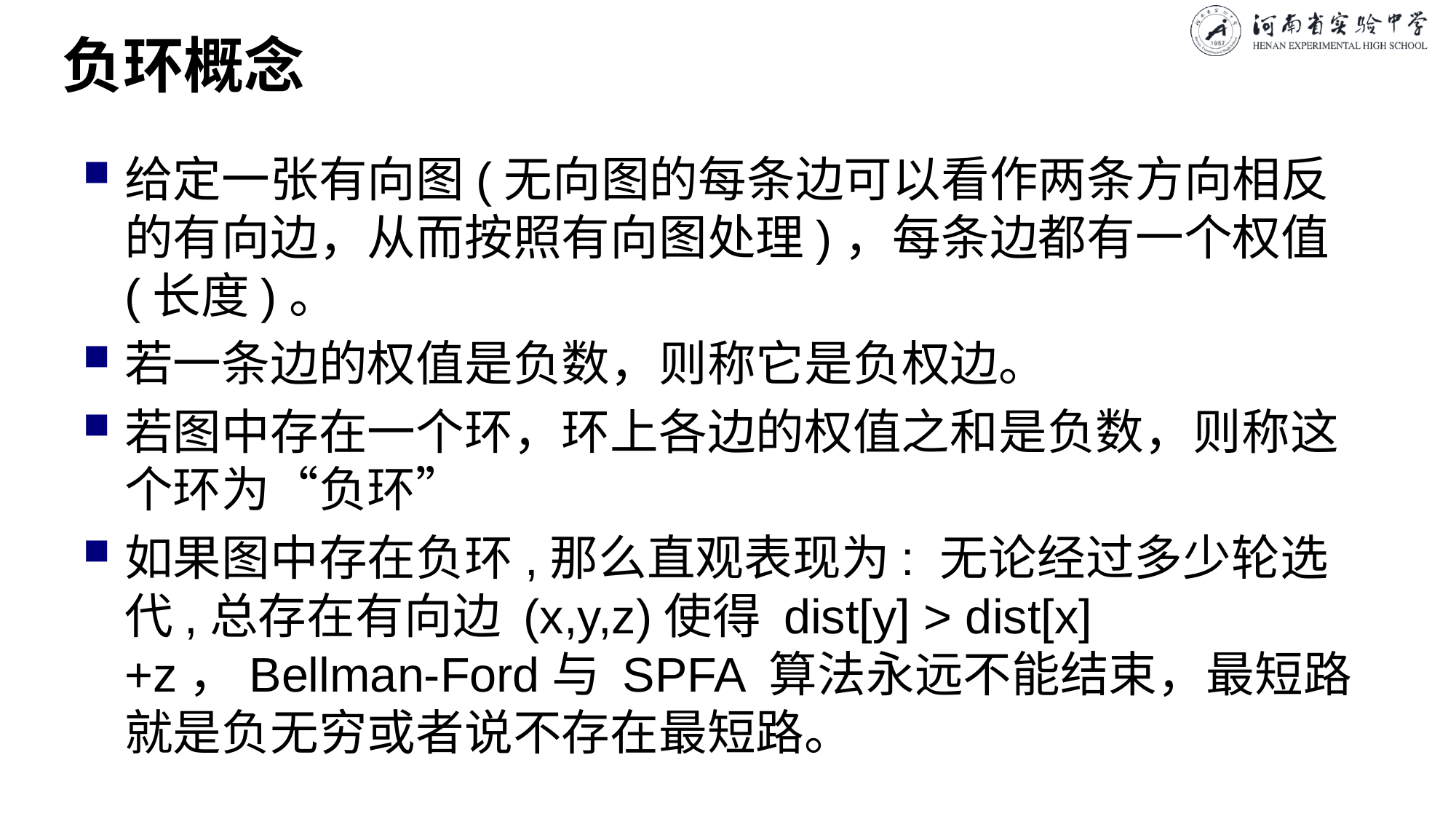

# 负环概念
给定一张有向图(无向图的每条边可以看作两条方向相反的有向边，从而按照有向图处理)，每条边都有一个权值(长度)。
若一条边的权值是负数，则称它是负权边。
若图中存在一个环，环上各边的权值之和是负数，则称这个环为“负环”
如果图中存在负环,那么直观表现为: 无论经过多少轮选代,总存在有向边 (x,y,z)使得 dist[y] > dist[x]+z，Bellman-Ford与 SPFA 算法永远不能结束，最短路就是负无穷或者说不存在最短路。